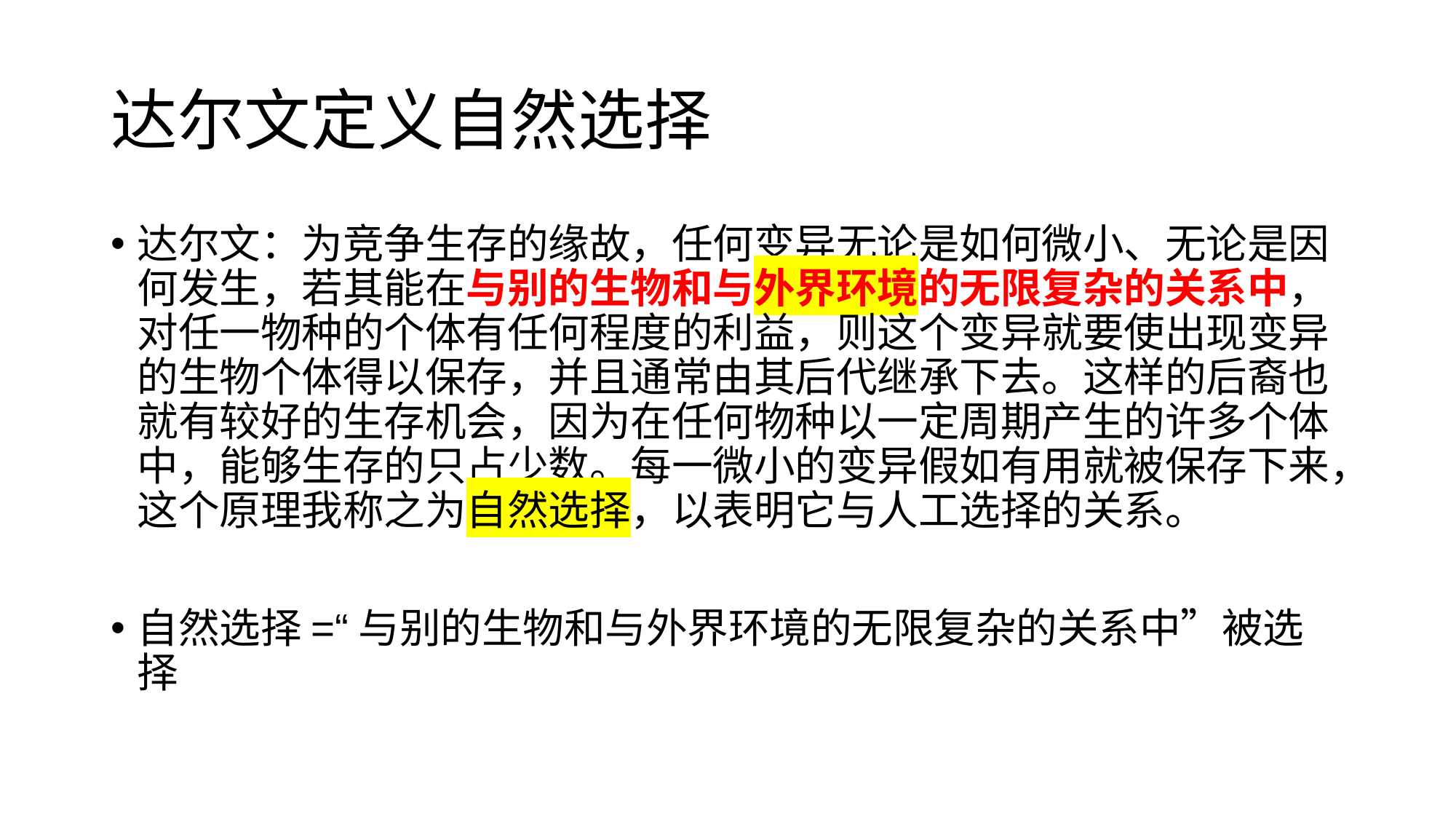

# 达尔文定义自然选择
达尔文：为竞争生存的缘故，任何变异无论是如何微小、无论是因何发生，若其能在与别的生物和与外界环境的无限复杂的关系中，对任一物种的个体有任何程度的利益，则这个变异就要使出现变异的生物个体得以保存，并且通常由其后代继承下去。这样的后裔也就有较好的生存机会，因为在任何物种以一定周期产生的许多个体中，能够生存的只占少数。每一微小的变异假如有用就被保存下来，这个原理我称之为自然选择，以表明它与人工选择的关系。

自然选择=“与别的生物和与外界环境的无限复杂的关系中”被选择